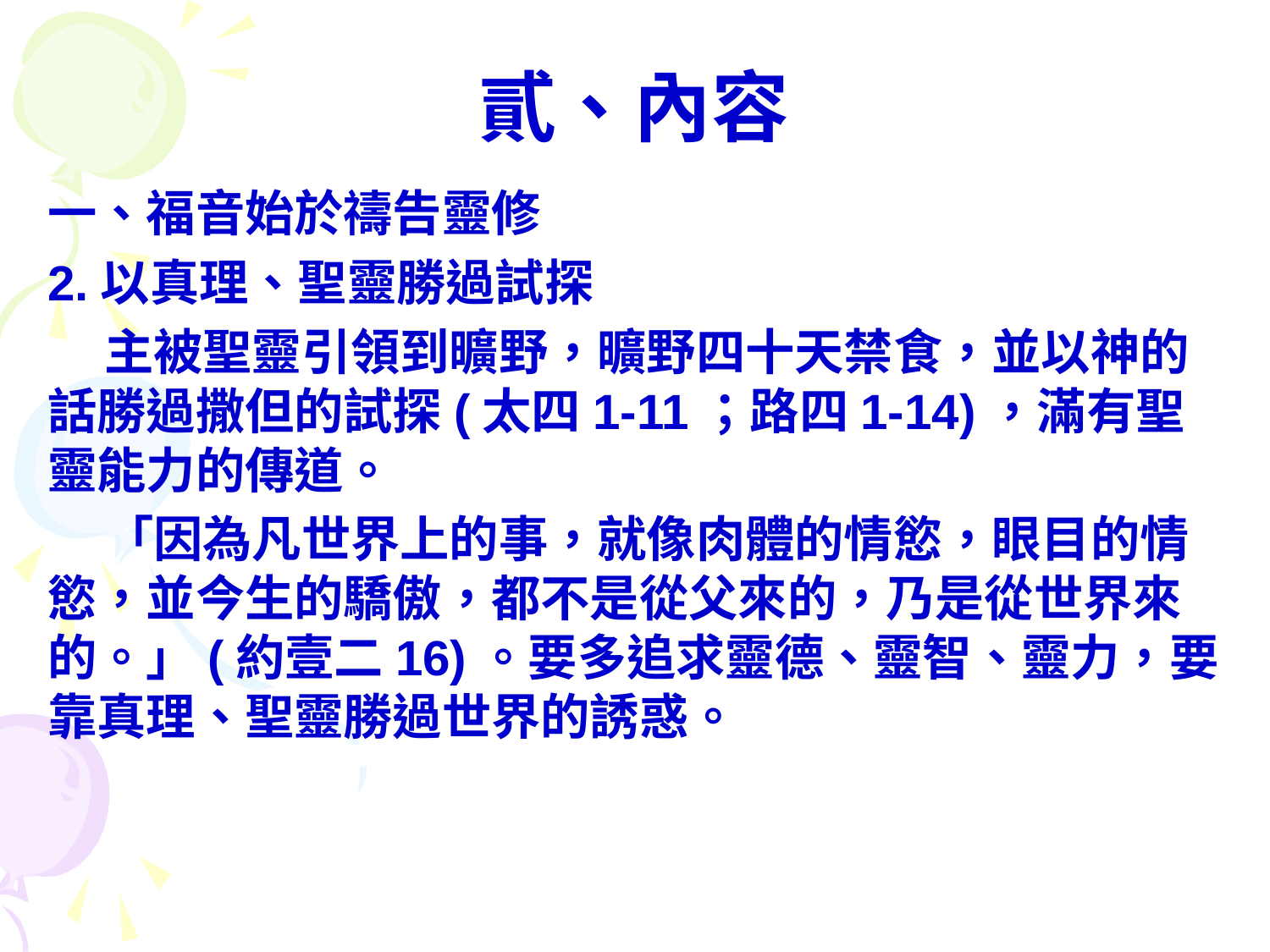

# 貳、內容
一、福音始於禱告靈修
2.以真理、聖靈勝過試探
    主被聖靈引領到曠野，曠野四十天禁食，並以神的話勝過撒但的試探(太四1-11；路四1-14)，滿有聖靈能力的傳道。
    「因為凡世界上的事，就像肉體的情慾，眼目的情慾，並今生的驕傲，都不是從父來的，乃是從世界來的。」(約壹二16)。要多追求靈德、靈智、靈力，要靠真理、聖靈勝過世界的誘惑。